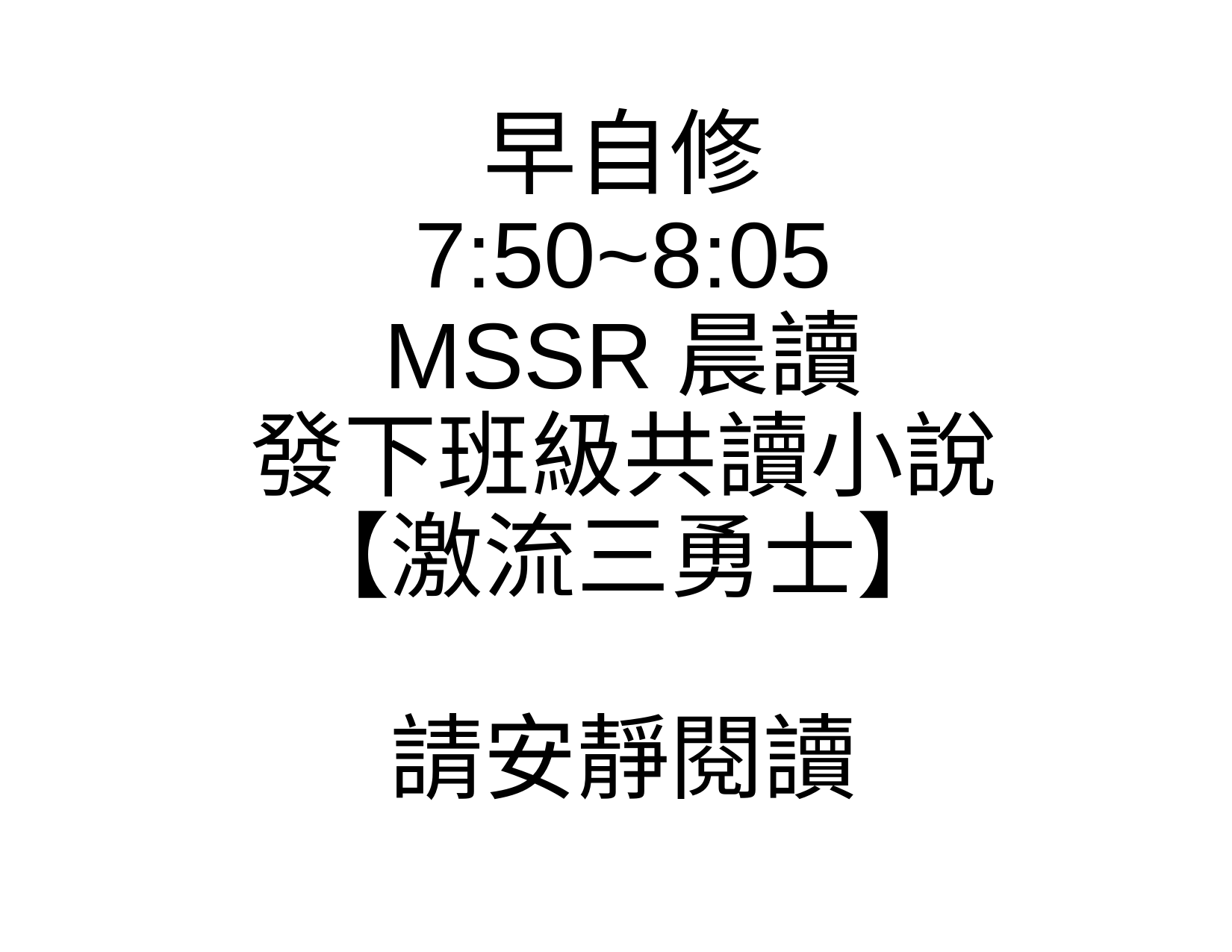

# 早自修 7:50~8:05 MSSR晨讀 發下班級共讀小說 【激流三勇士】 請安靜閱讀